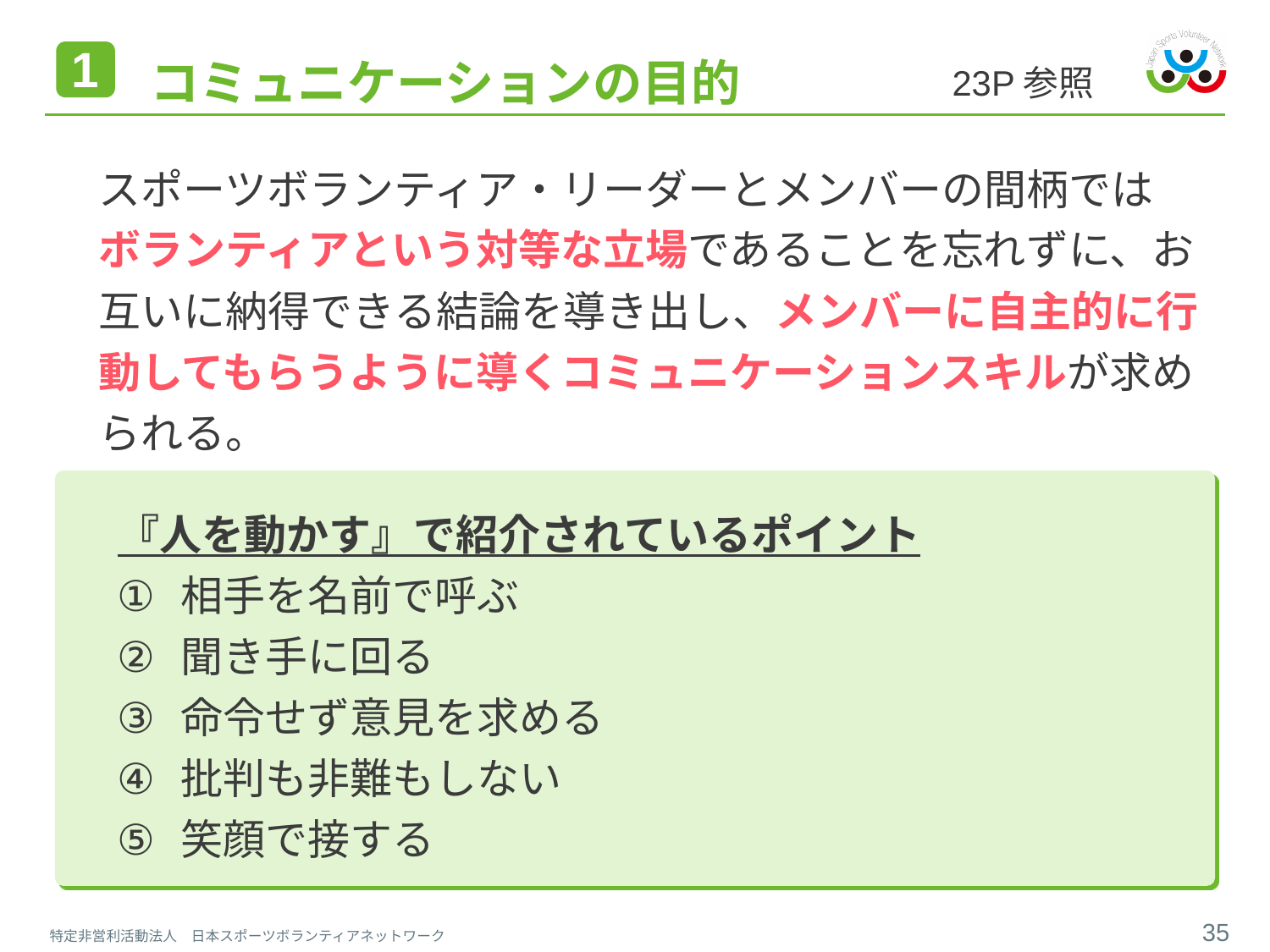

23P参照
1
コミュニケーションの目的
スポーツボランティア・リーダーとメンバーの間柄では
ボランティアという対等な立場であることを忘れずに、お互いに納得できる結論を導き出し、メンバーに自主的に行動してもらうように導くコミュニケーションスキルが求められる。

『人を動かす』で紹介されているポイント
相手を名前で呼ぶ
聞き手に回る
命令せず意見を求める
批判も非難もしない
笑顔で接する